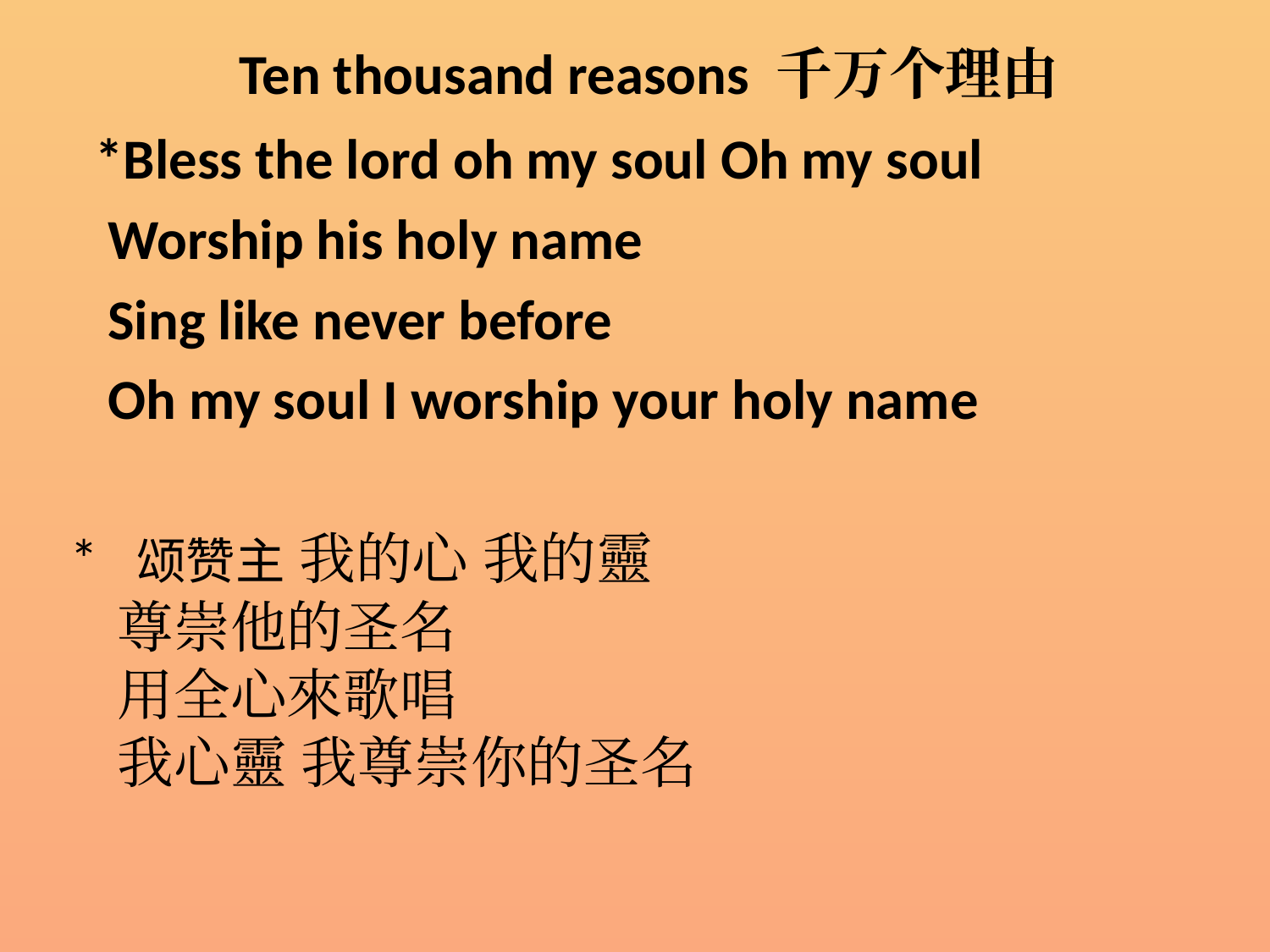

Ten thousand reasons 千万个理由
  *Bless the lord oh my soul Oh my soul
   Worship his holy name
   Sing like never before
   Oh my soul I worship your holy name

*  颂赞主 我的心 我的靈
尊崇他的圣名
用全心來歌唱
我心靈 我尊崇你的圣名